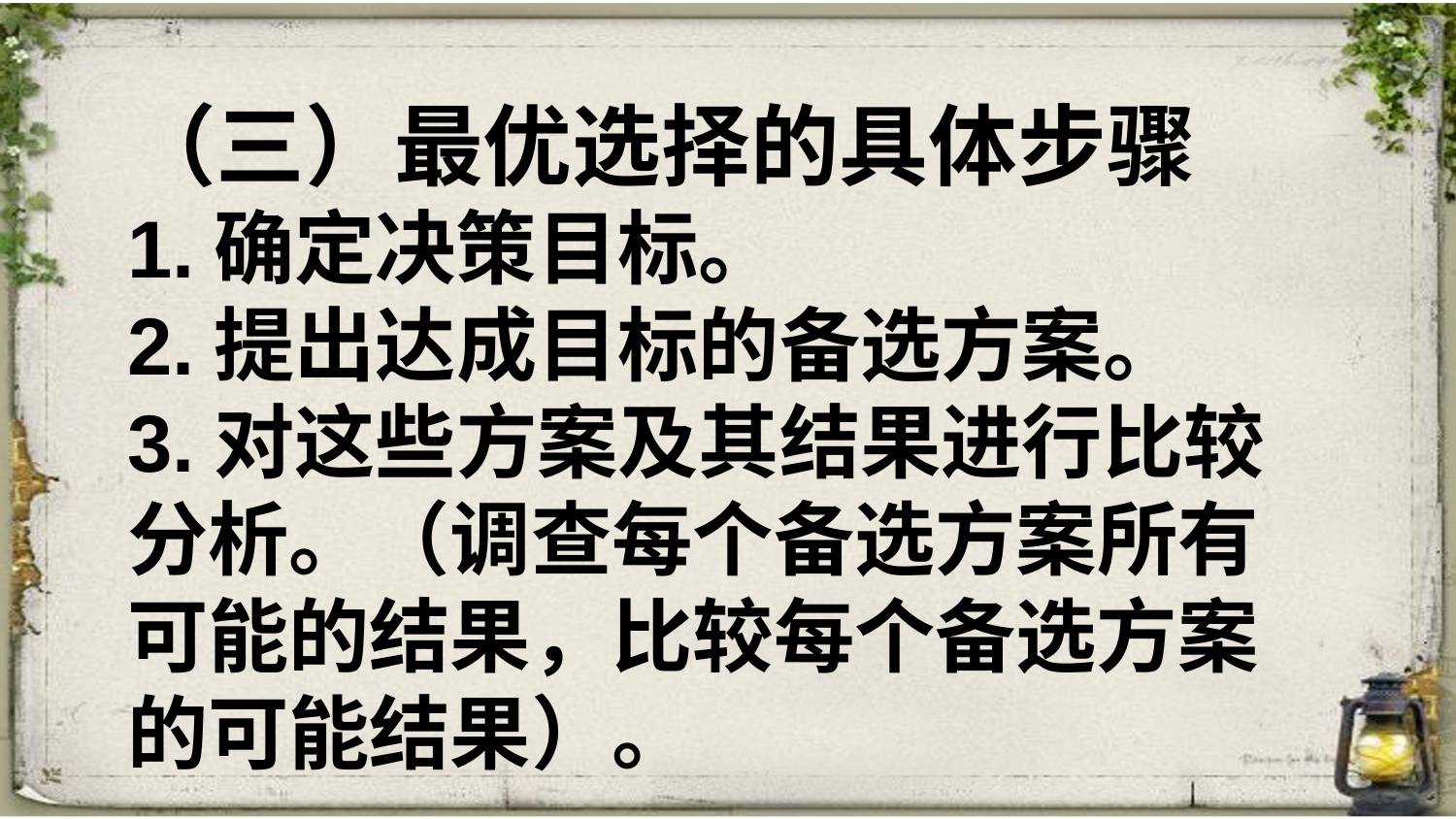

（三）最优选择的具体步骤
1.确定决策目标。
2.提出达成目标的备选方案。
3.对这些方案及其结果进行比较分析。（调查每个备选方案所有可能的结果，比较每个备选方案的可能结果）。